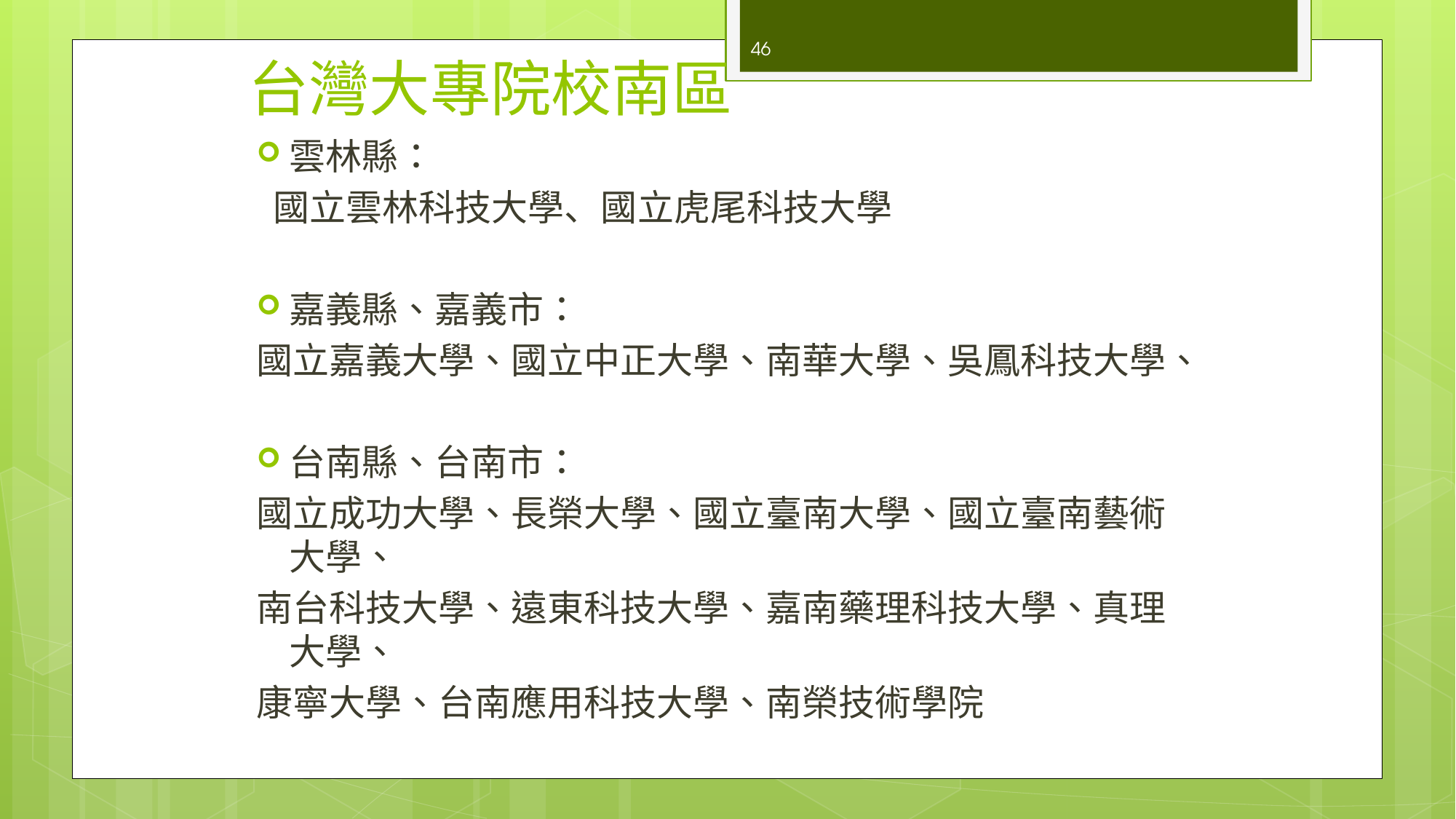

台灣大專院校南區
46
雲林縣：
 國立雲林科技大學、國立虎尾科技大學

嘉義縣、嘉義市：
國立嘉義大學、國立中正大學、南華大學、吳鳳科技大學、

台南縣、台南市：
國立成功大學、長榮大學、國立臺南大學、國立臺南藝術大學、
南台科技大學、遠東科技大學、嘉南藥理科技大學、真理大學、
康寧大學、台南應用科技大學、南榮技術學院